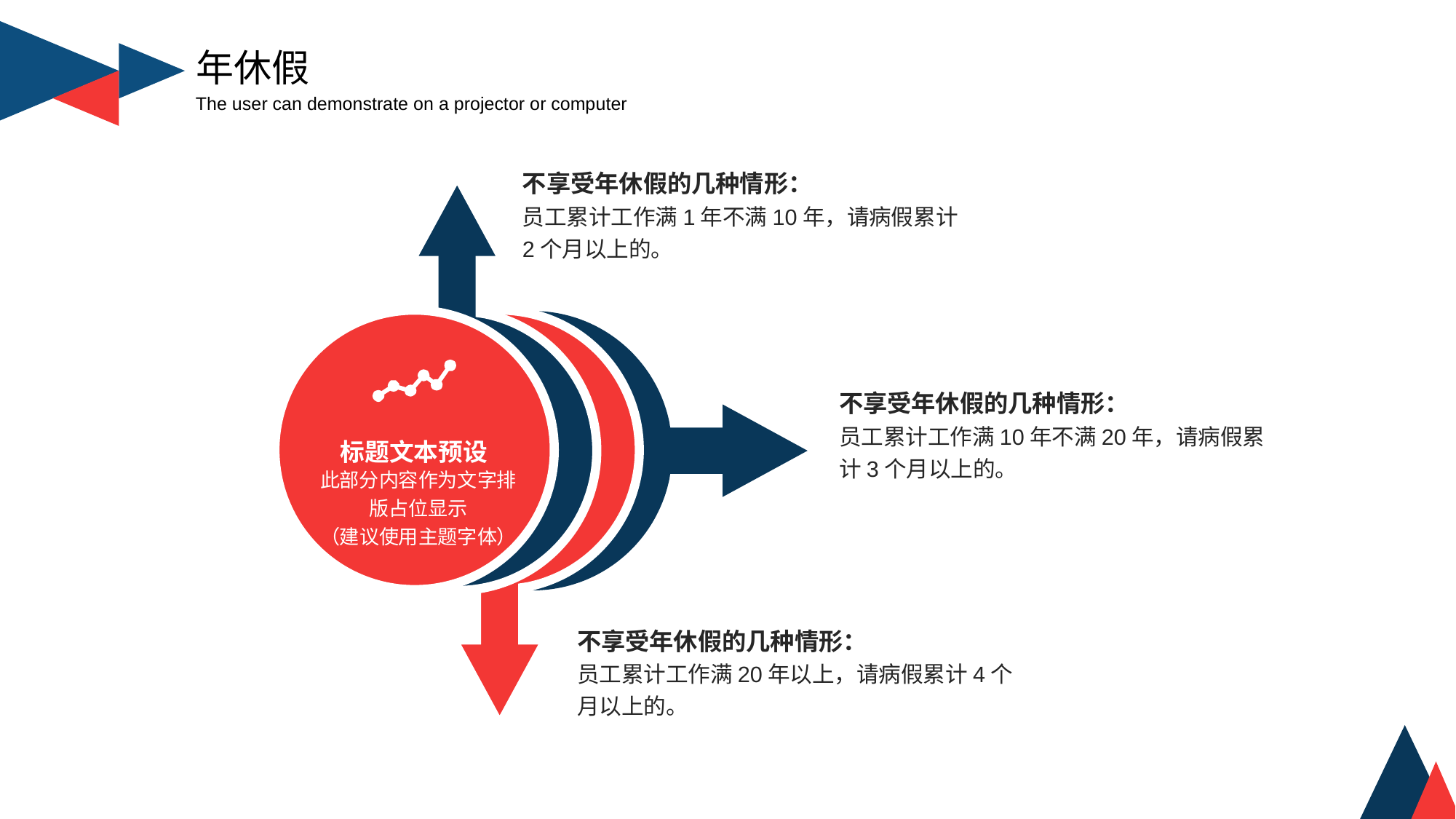

年休假
The user can demonstrate on a projector or computer
不享受年休假的几种情形：
员工累计工作满1年不满10年，请病假累计2个月以上的。

标题文本预设
此部分内容作为文字排版占位显示
（建议使用主题字体）
不享受年休假的几种情形：
员工累计工作满10年不满20年，请病假累计3个月以上的。
不享受年休假的几种情形：
员工累计工作满20年以上，请病假累计4个月以上的。